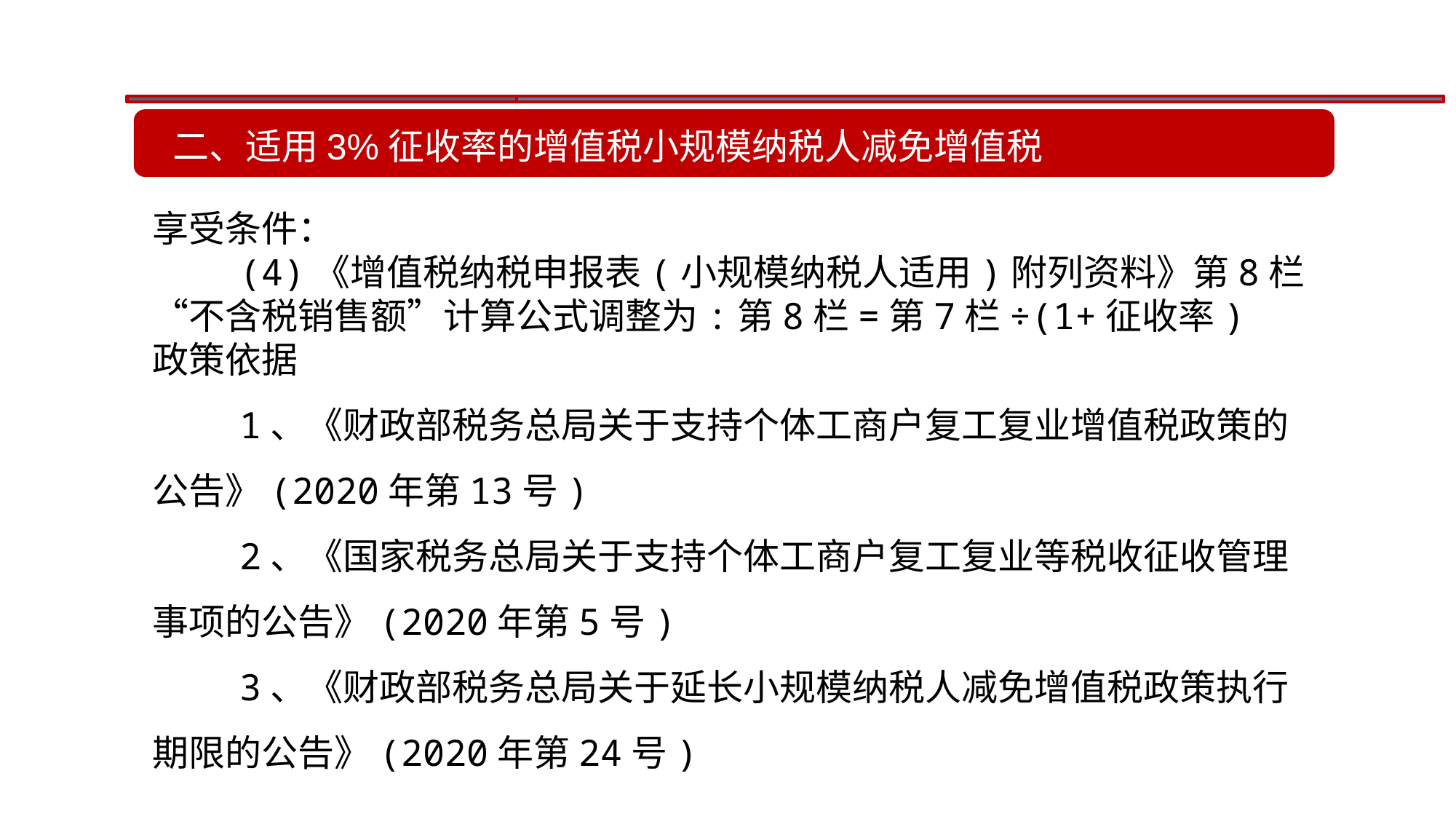

二、适用3%征收率的增值税小规模纳税人减免增值税
享受条件：
    (4)《增值税纳税申报表(小规模纳税人适用)附列资料》第8栏“不含税销售额”计算公式调整为:第8栏=第7栏÷(1+征收率)
政策依据
    1、《财政部税务总局关于支持个体工商户复工复业增值税政策的公告》(2020年第13号)
    2、《国家税务总局关于支持个体工商户复工复业等税收征收管理事项的公告》(2020年第5号)
    3、《财政部税务总局关于延长小规模纳税人减免增值税政策执行期限的公告》(2020年第24号)